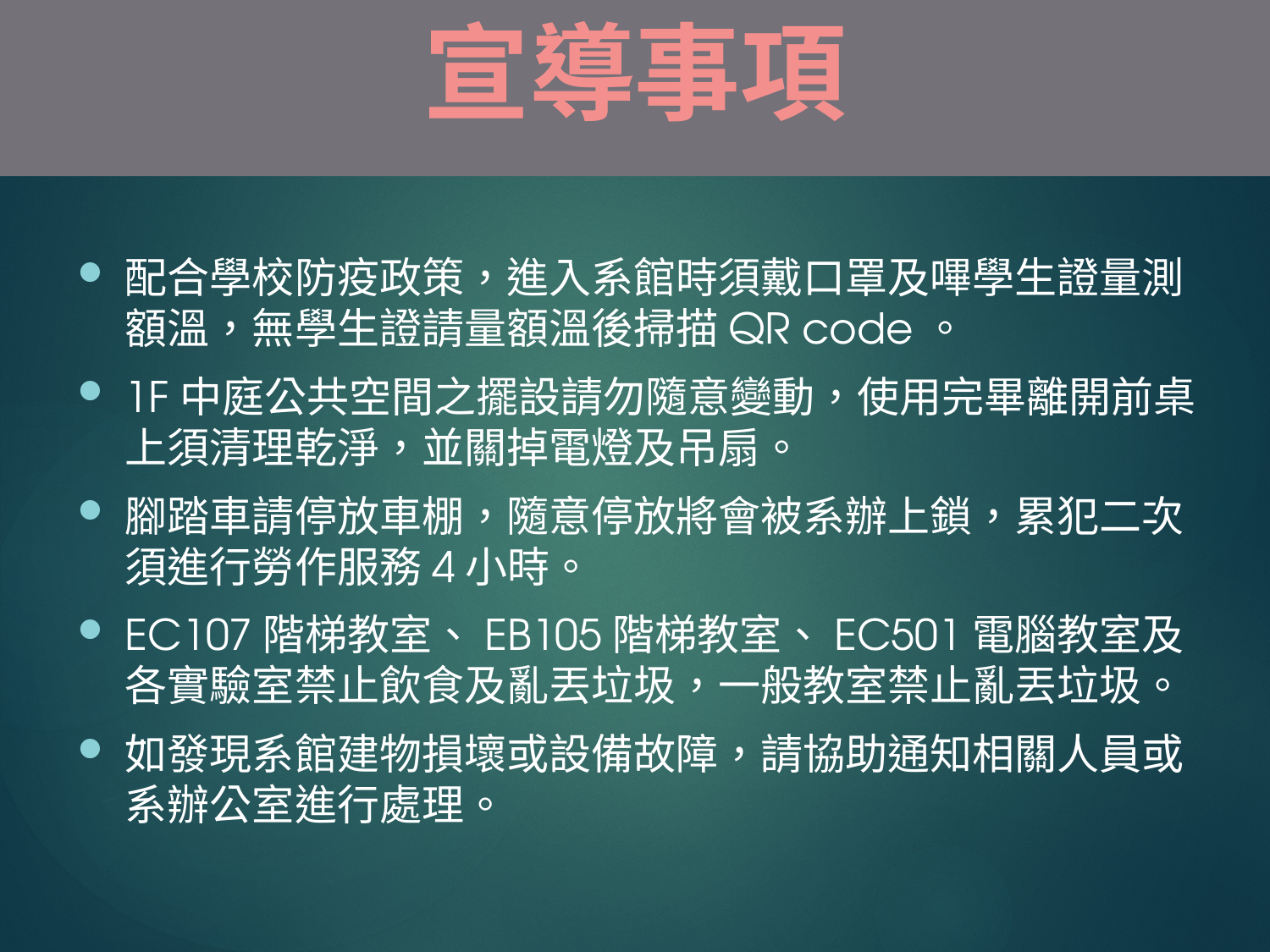

# 宣導事項

配合學校防疫政策，進入系館時須戴口罩及嗶學生證量測額溫，無學生證請量額溫後掃描QR code。
1F中庭公共空間之擺設請勿隨意變動，使用完畢離開前桌上須清理乾淨，並關掉電燈及吊扇。
腳踏車請停放車棚，隨意停放將會被系辦上鎖，累犯二次須進行勞作服務4小時。
EC107階梯教室、EB105階梯教室、EC501電腦教室及各實驗室禁止飲食及亂丟垃圾，一般教室禁止亂丟垃圾。
如發現系館建物損壞或設備故障，請協助通知相關人員或系辦公室進行處理。